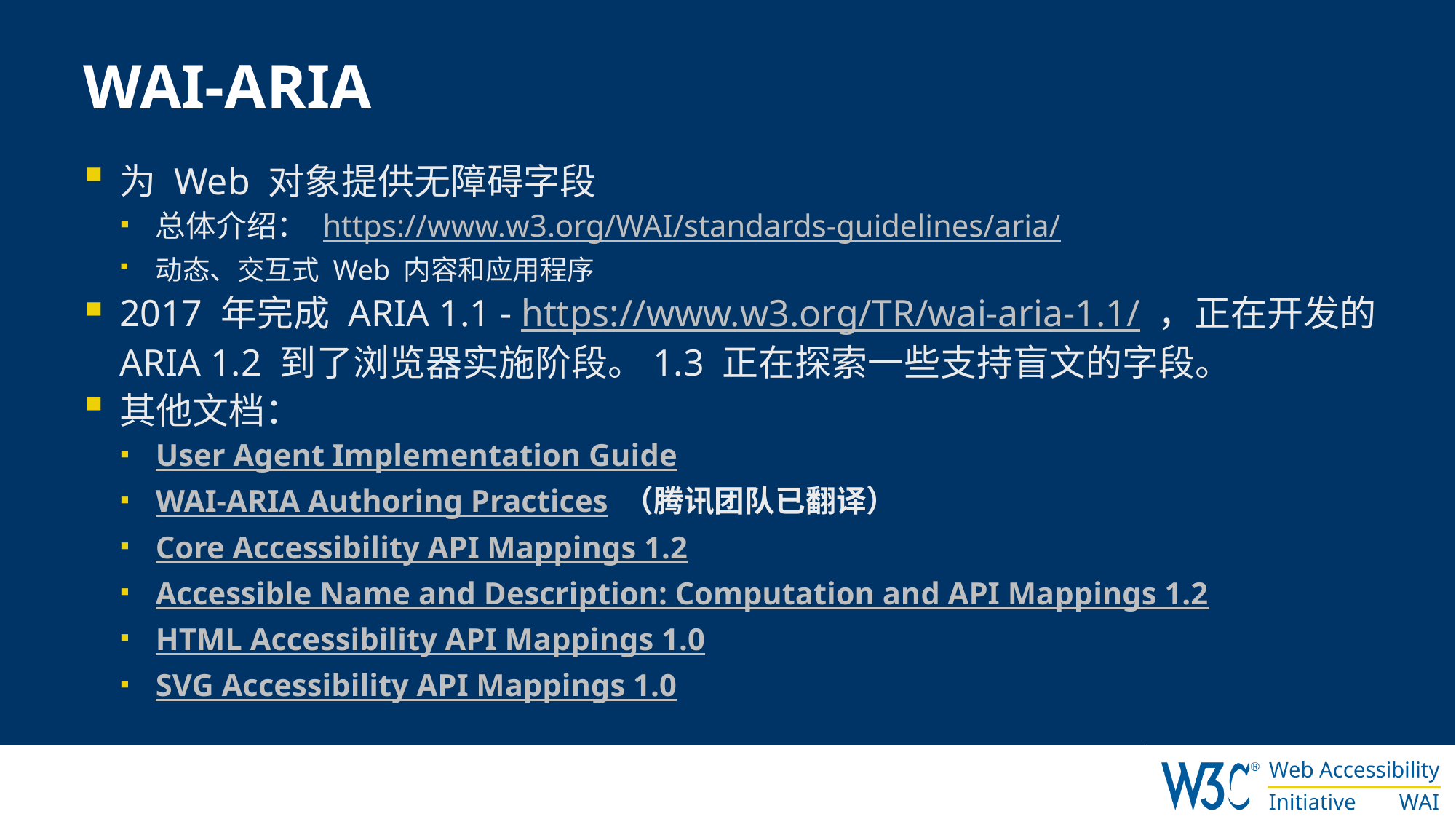

# WAI-ARIA
为 Web 对象提供无障碍字段
总体介绍： https://www.w3.org/WAI/standards-guidelines/aria/
动态、交互式 Web 内容和应用程序
2017 年完成 ARIA 1.1 - https://www.w3.org/TR/wai-aria-1.1/ ，正在开发的 ARIA 1.2 到了浏览器实施阶段。1.3 正在探索一些支持盲文的字段。
其他文档：
User Agent Implementation Guide
WAI-ARIA Authoring Practices （腾讯团队已翻译）
Core Accessibility API Mappings 1.2
Accessible Name and Description: Computation and API Mappings 1.2
HTML Accessibility API Mappings 1.0
SVG Accessibility API Mappings 1.0